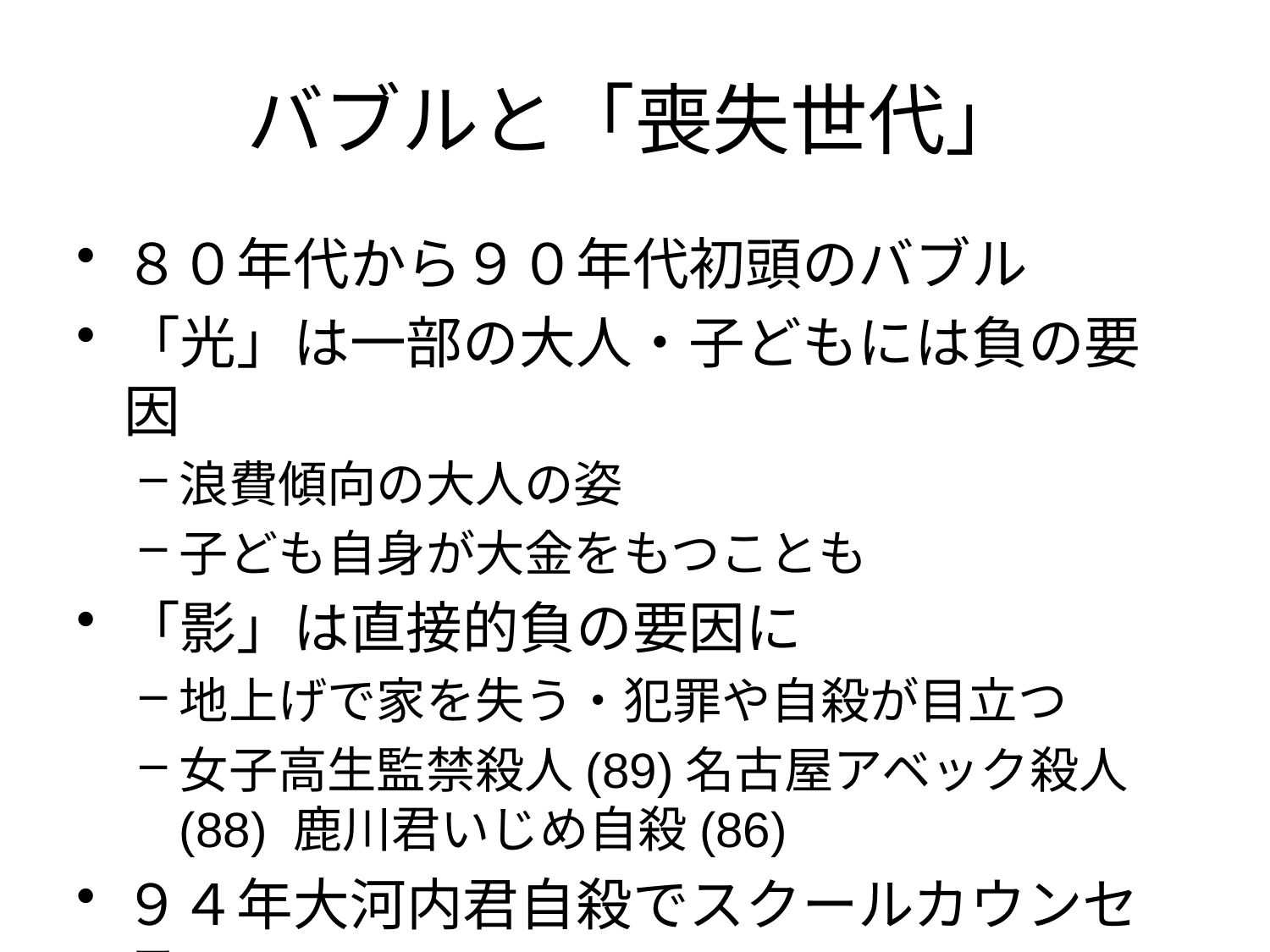

# バブルと「喪失世代」
８０年代から９０年代初頭のバブル
「光」は一部の大人・子どもには負の要因
浪費傾向の大人の姿
子ども自身が大金をもつことも
「影」は直接的負の要因に
地上げで家を失う・犯罪や自殺が目立つ
女子高生監禁殺人(89)名古屋アベック殺人(88) 鹿川君いじめ自殺(86)
９４年大河内君自殺でスクールカウンセラー